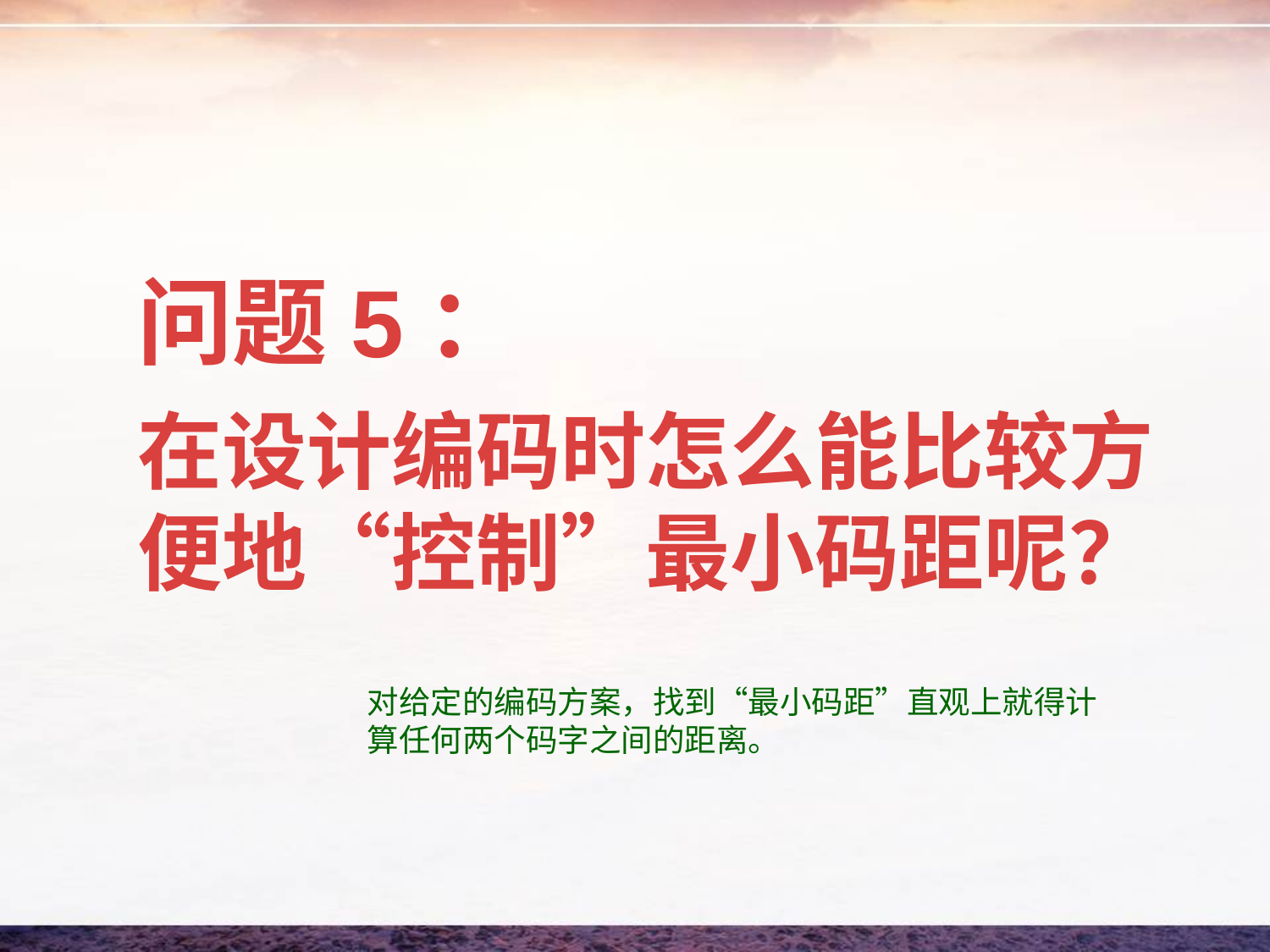

问题5：
在设计编码时怎么能比较方便地“控制”最小码距呢？
对给定的编码方案，找到“最小码距”直观上就得计算任何两个码字之间的距离。